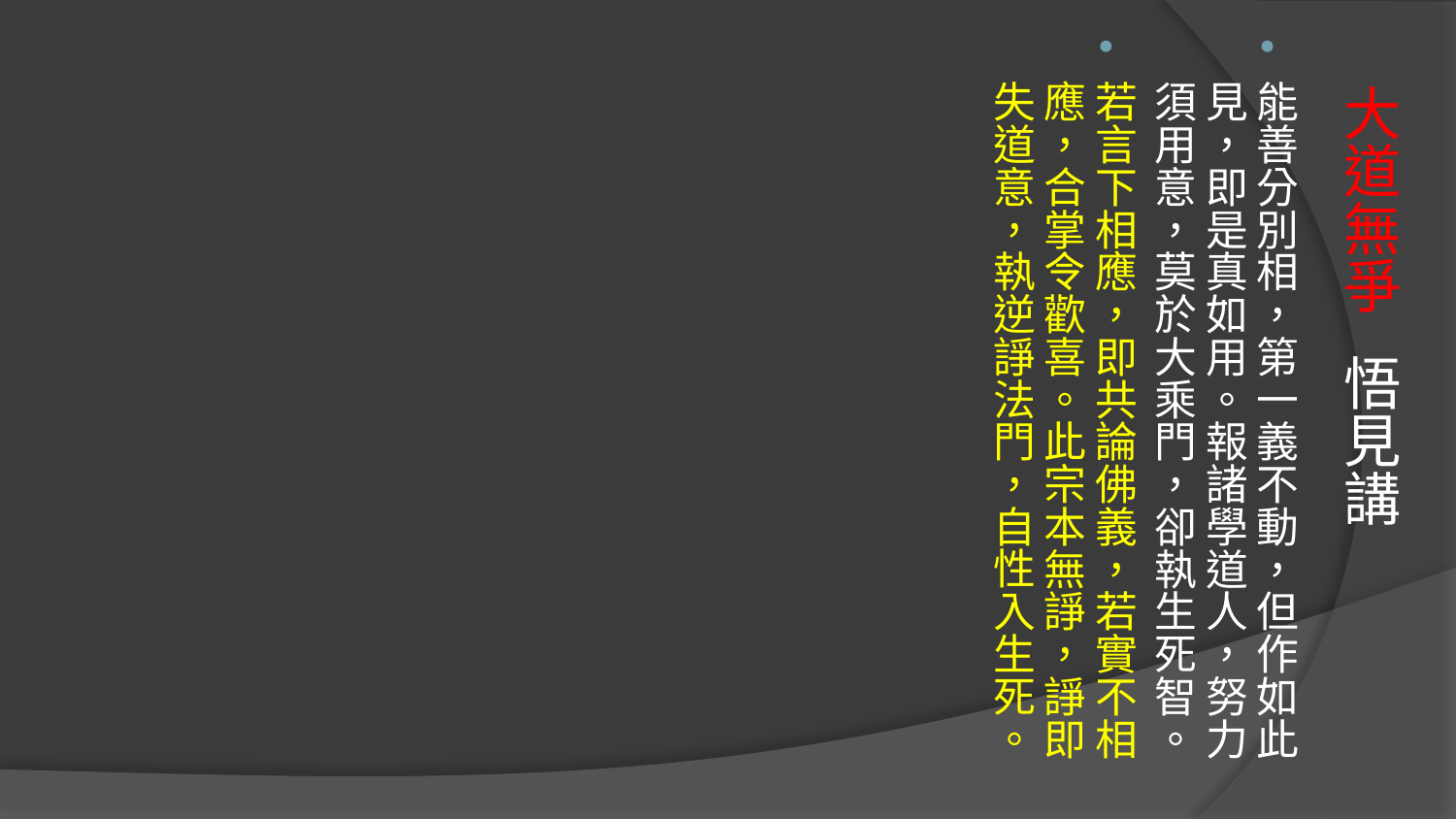

能善分別相，第一義不動，但作如此見，即是真如用。報諸學道人，努力須用意，莫於大乘門，卻執生死智。
若言下相應，即共論佛義，若實不相應，合掌令歡喜。此宗本無諍，諍即失道意，執逆諍法門，自性入生死。

# 大道無爭   悟見講